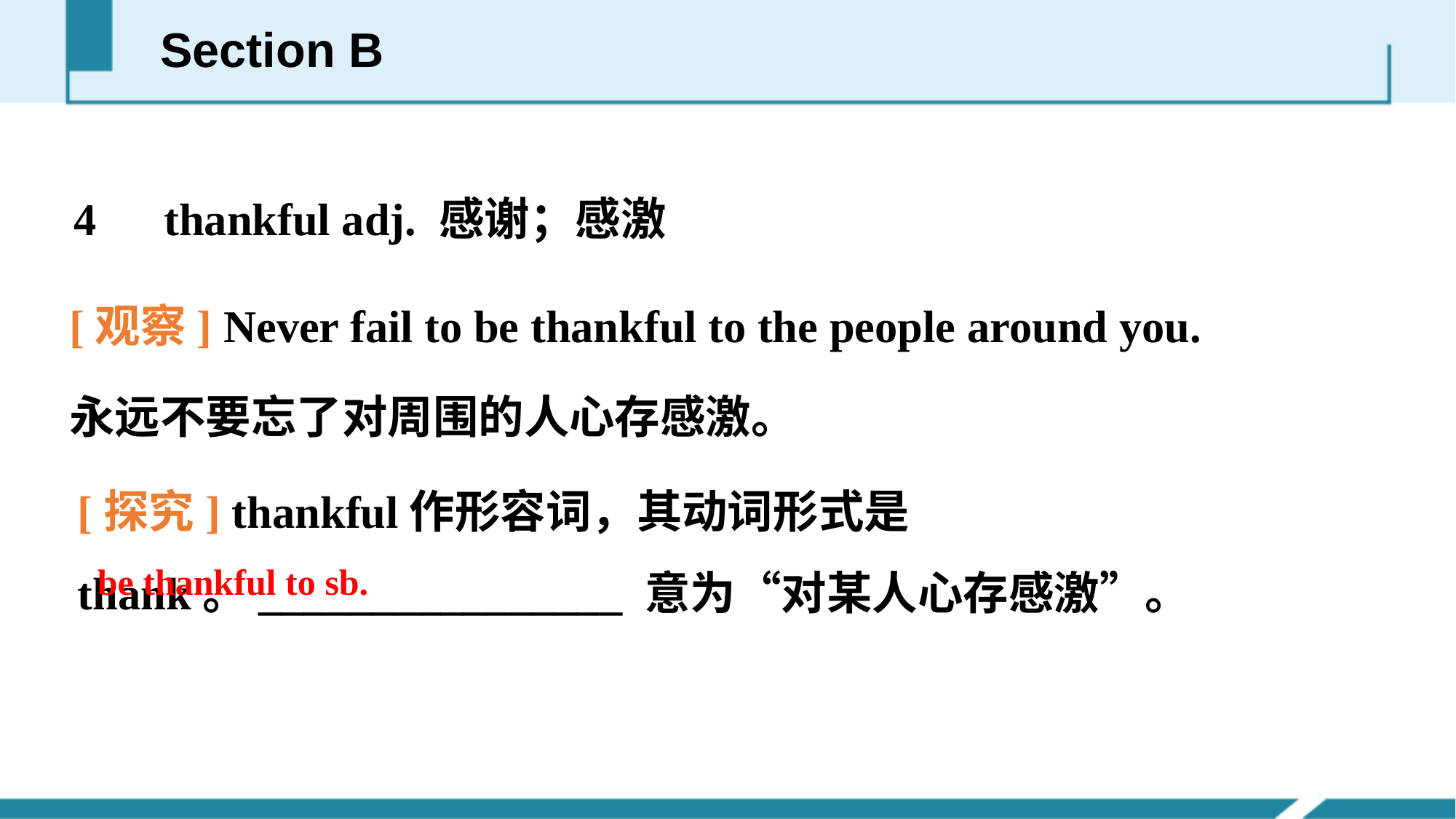

Section B
4　thankful adj. 感谢；感激
[观察] Never fail to be thankful to the people around you.
永远不要忘了对周围的人心存感激。
[探究] thankful作形容词，其动词形式是thank。________________ 意为“对某人心存感激”。
be thankful to sb.